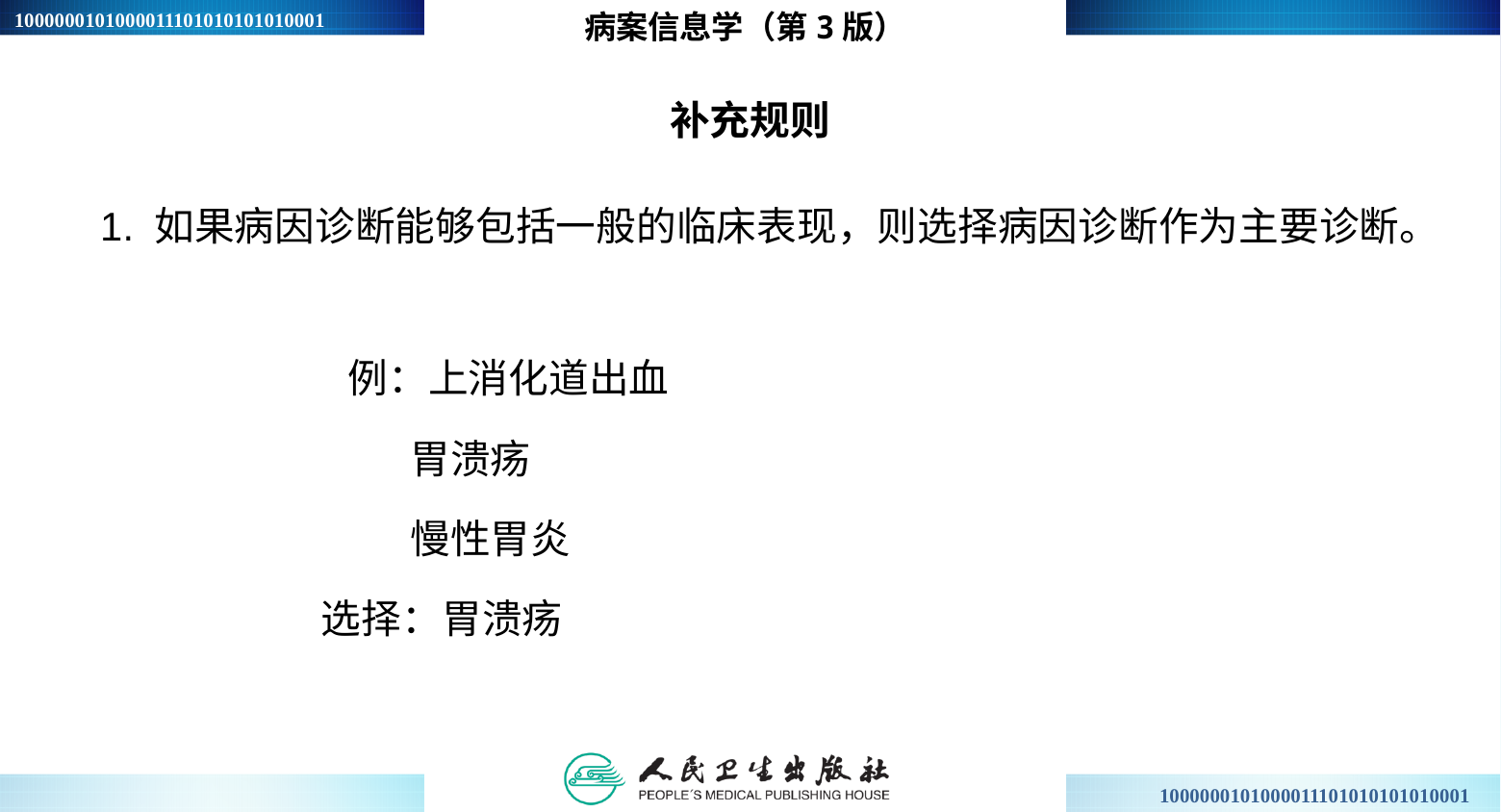

病案信息学（第3版）
# 补充规则
 1. 如果病因诊断能够包括一般的临床表现，则选择病因诊断作为主要诊断。
                            例：上消化道出血
                                   胃溃疡
                                   慢性胃炎
                         选择：胃溃疡